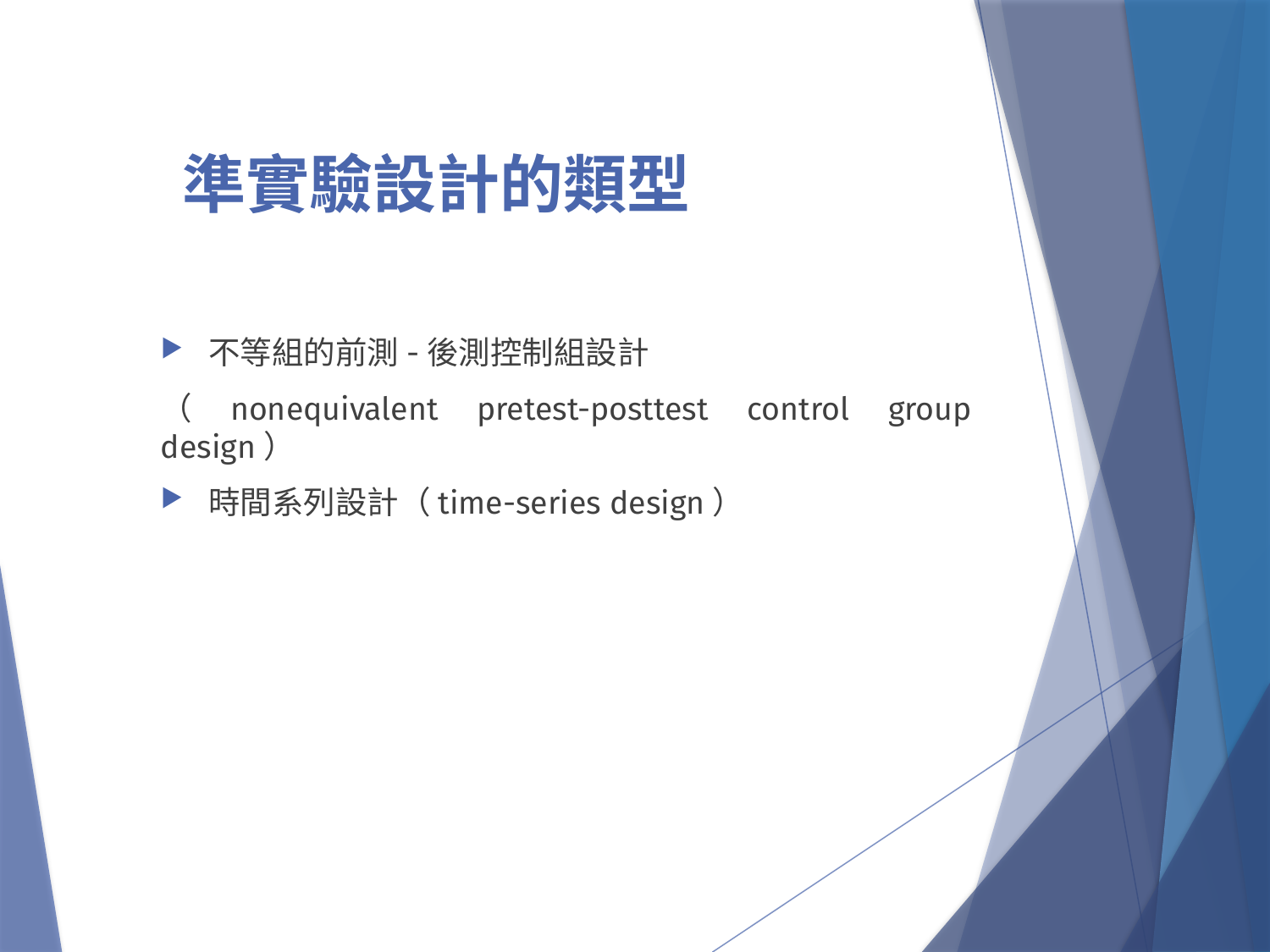

# 準實驗設計的類型
不等組的前測-後測控制組設計
（nonequivalent pretest-posttest control group design）
時間系列設計（time-series design）